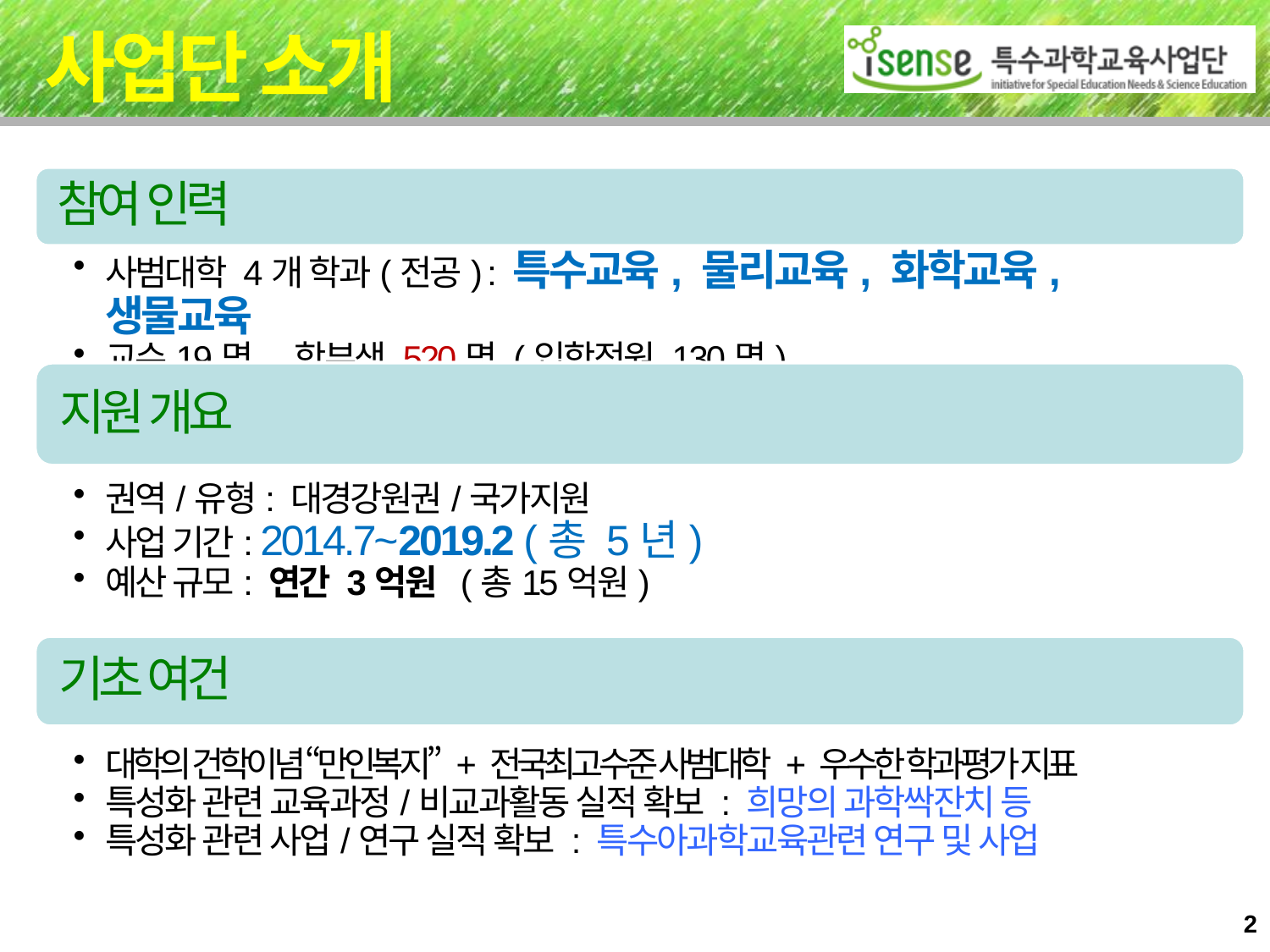

# 사업단 소개
참여 인력
사범대학 4개 학과(전공) : 특수교육, 물리교육, 화학교육, 생물교육
교수19명,  학부생 520명 (입학정원 130명)
지원 개요
권역/유형: 대경강원권/국가지원
사업 기간: 2014.7~2019.2 (총 5년)
예산 규모: 연간 3억원  (총15억원)
기초 여건
대학의 건학이념 “만인복지” + 전국최고수준 사범대학 + 우수한 학과평가 지표
특성화 관련 교육과정/비교과활동 실적 확보 : 희망의 과학싹잔치 등
특성화 관련 사업/연구 실적 확보 : 특수아과학교육관련 연구 및 사업
2